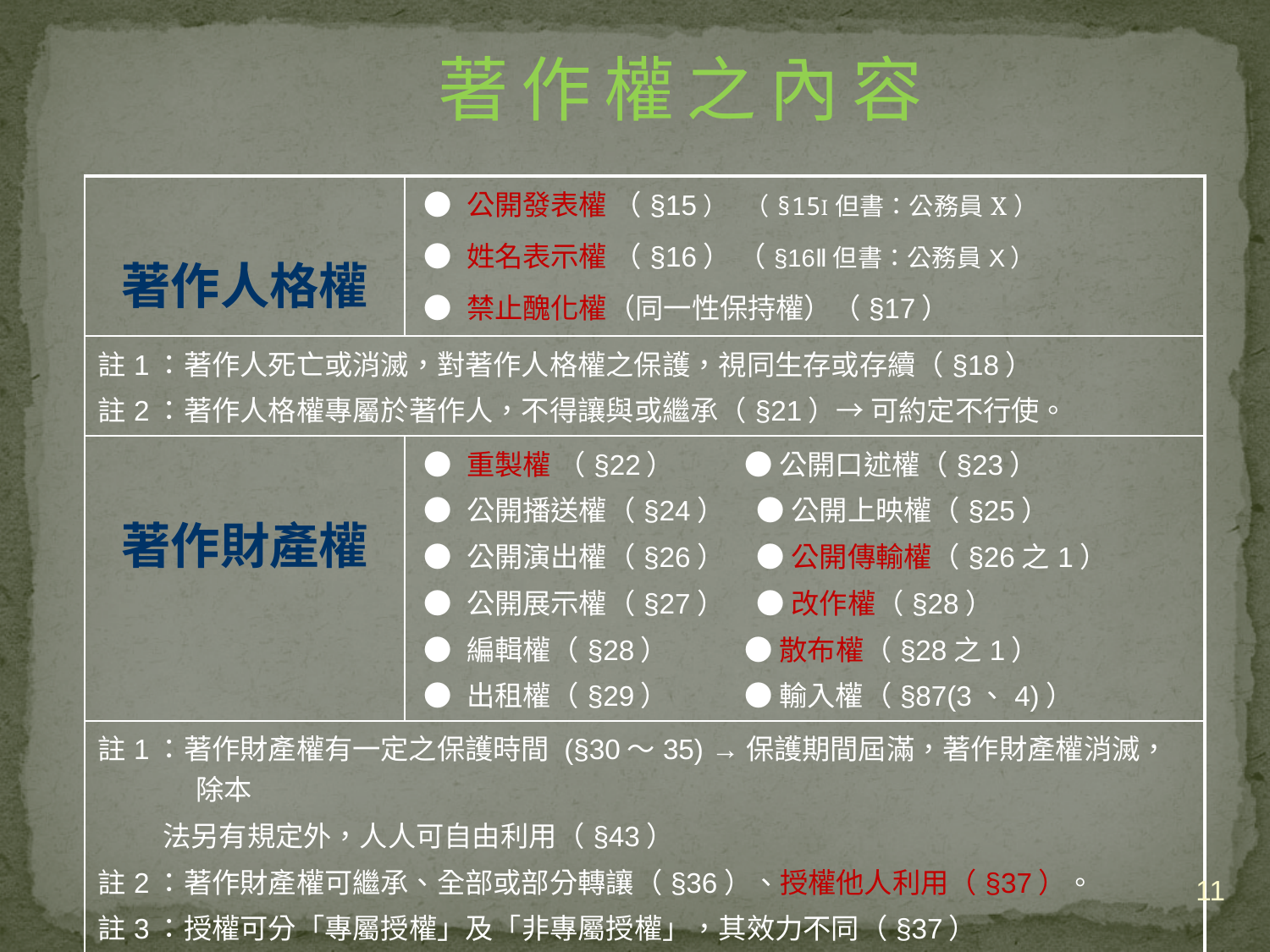

# 著 作 權 之 內 容

| 著作人格權 | ● 公開發表權 （§15） （§15Ⅰ但書：公務員Χ） ● 姓名表示權 （§16） （§16Ⅱ但書：公務員Χ） ● 禁止醜化權（同一性保持權）（§17） |
| --- | --- |
| 註1：著作人死亡或消滅，對著作人格權之保護，視同生存或存續（§18） 註2：著作人格權專屬於著作人，不得讓與或繼承（§21）→ 可約定不行使。 |  |
| 著作財產權 | ● 重製權 （§22） ● 公開口述權（§23） ● 公開播送權（§24） ● 公開上映權（§25） ● 公開演出權（§26） ● 公開傳輸權（§26之1） ● 公開展示權（§27） ● 改作權（§28） ● 編輯權（§28） ● 散布權（§28之1） ● 出租權（§29） ● 輸入權（§87(3、4)） |
| 註1：著作財產權有一定之保護時間 (§30～35) →保護期間屆滿，著作財產權消滅，除本 法另有規定外，人人可自由利用（§43） 註2：著作財產權可繼承、全部或部分轉讓（§36）、授權他人利用（§37）。 註3：授權可分「專屬授權」及「非專屬授權」，其效力不同（§37） |  |
11